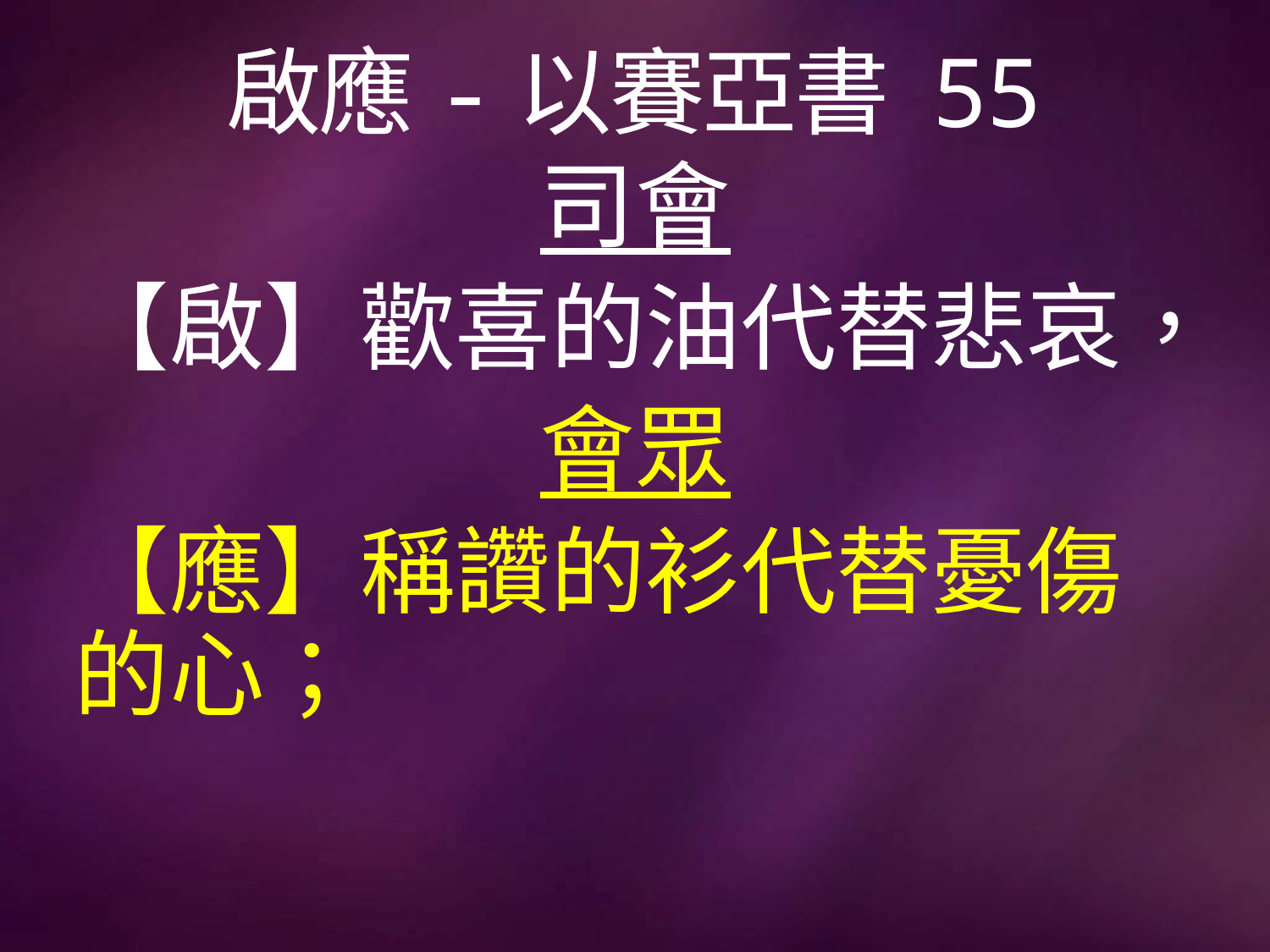

# 啟應-以賽亞書 55
司會
【啟】歡喜的油代替悲哀，
會眾
【應】稱讚的衫代替憂傷的心；